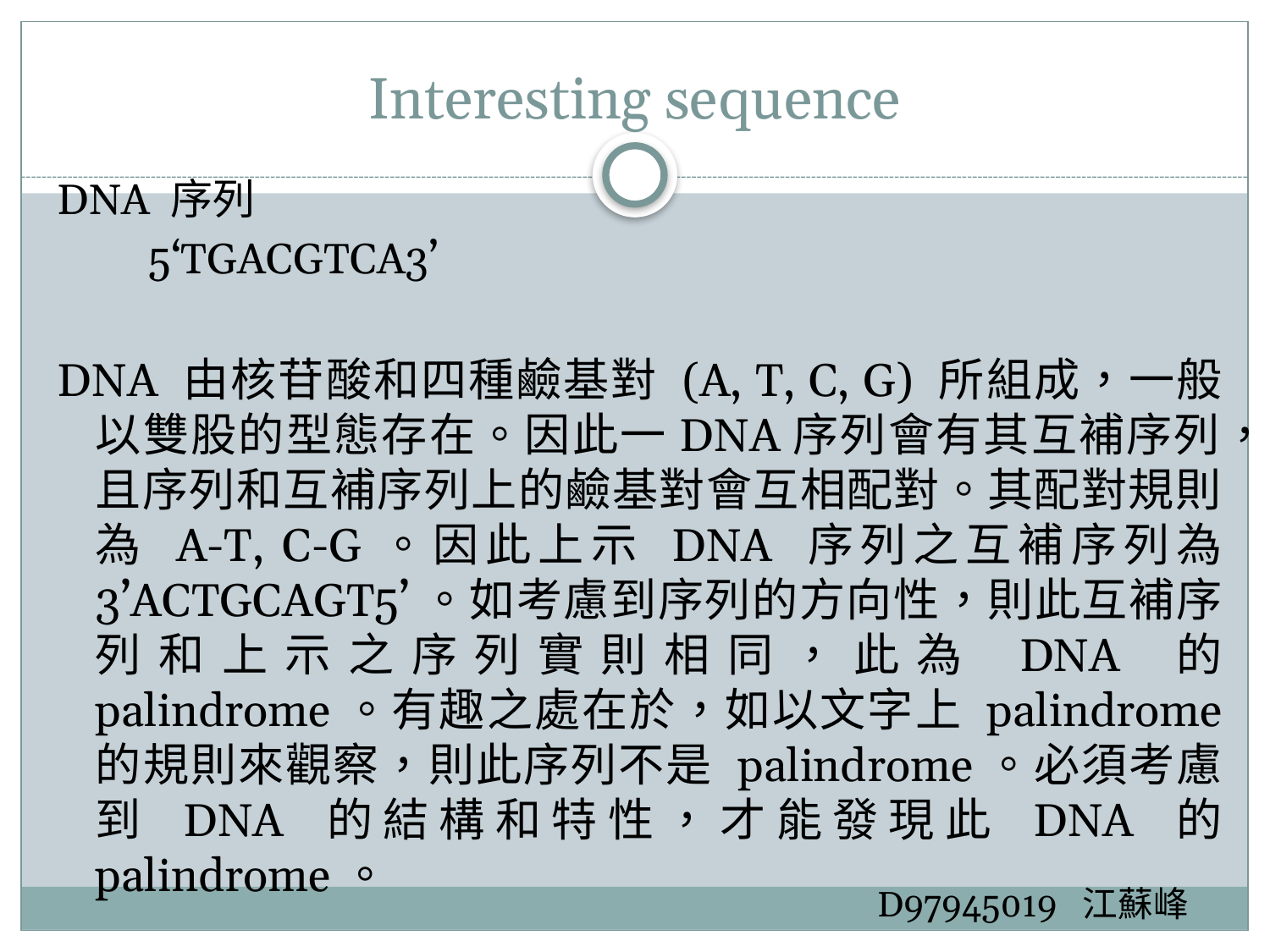

# Interesting sequence
DNA 序列
         5‘TGACGTCA3’

DNA 由核苷酸和四種鹼基對 (A, T, C, G) 所組成，一般以雙股的型態存在。因此一DNA序列會有其互補序列，且序列和互補序列上的鹼基對會互相配對。其配對規則為 A-T, C-G。因此上示 DNA 序列之互補序列為 3’ACTGCAGT5’。如考慮到序列的方向性，則此互補序列和上示之序列實則相同，此為 DNA 的 palindrome。有趣之處在於，如以文字上 palindrome 的規則來觀察，則此序列不是 palindrome。必須考慮到 DNA 的結構和特性，才能發現此 DNA 的 palindrome。
D97945019  江蘇峰